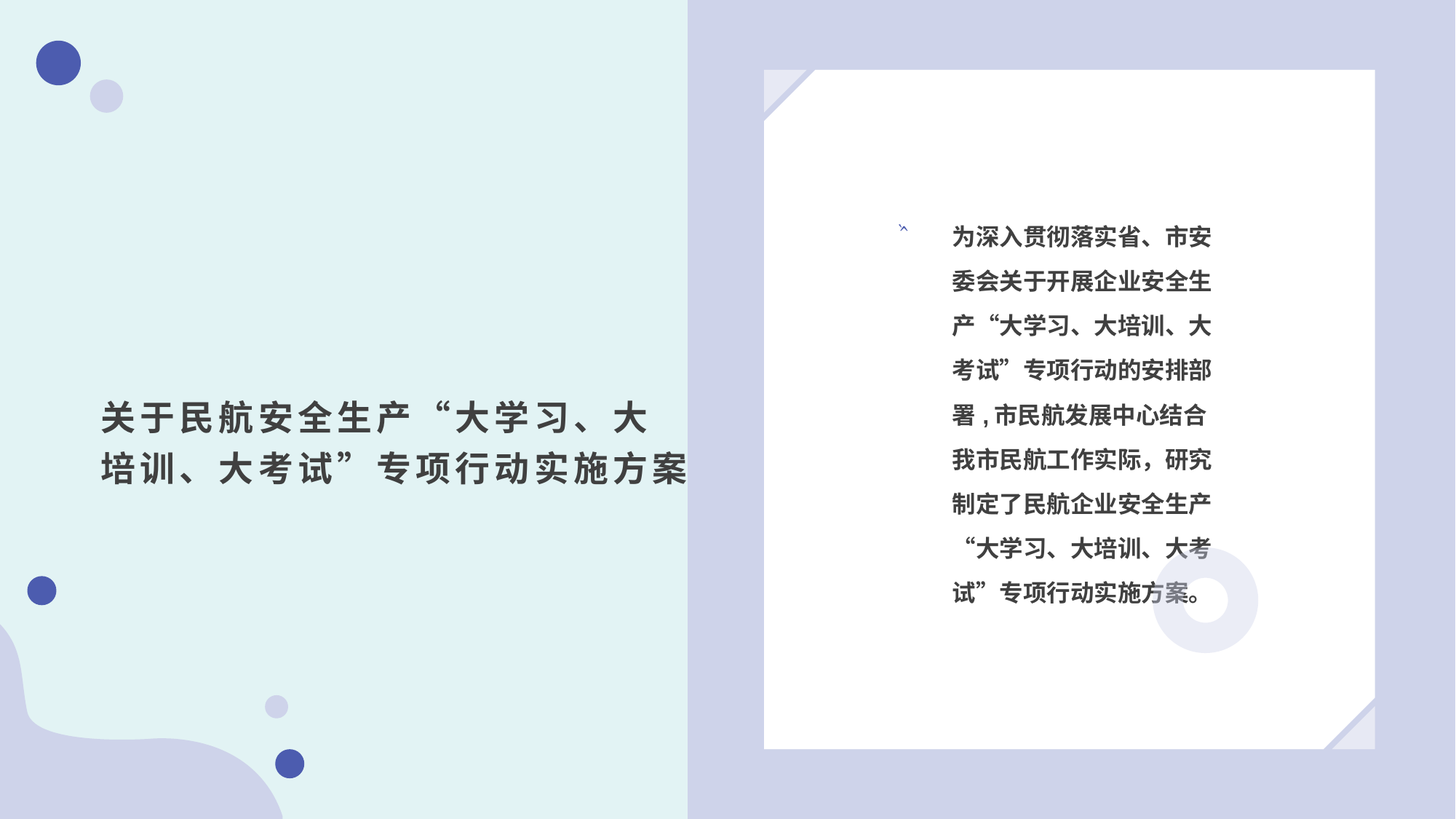

为深入贯彻落实省、市安委会关于开展企业安全生产“大学习、大培训、大考试”专项行动的安排部署,市民航发展中心结合我市民航工作实际，研究制定了民航企业安全生产“大学习、大培训、大考试”专项行动实施方案。
关于民航安全生产“大学习、大培训、大考试”专项行动实施方案